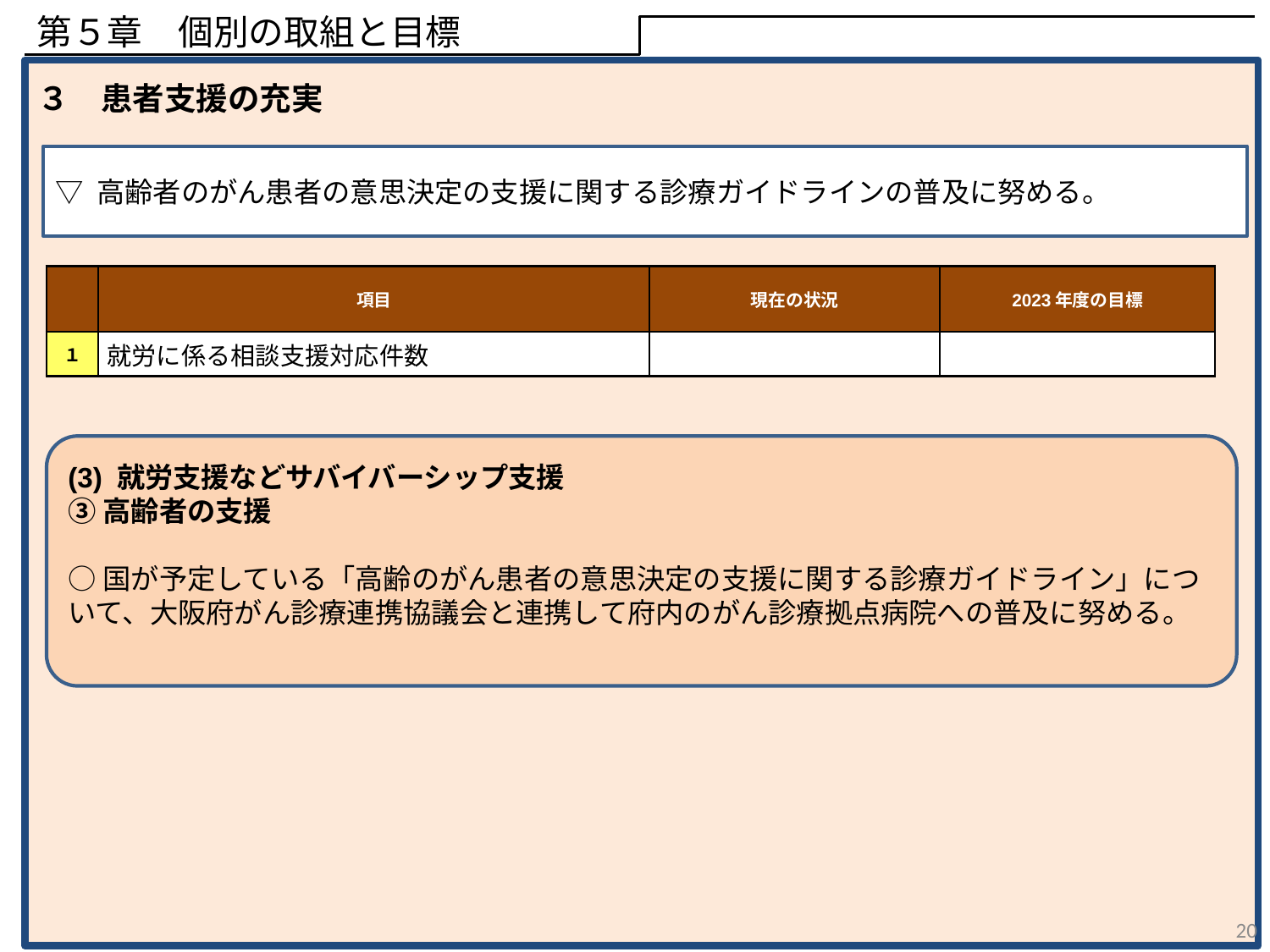

第５章　個別の取組と目標

３　患者支援の充実

▽ 高齢者のがん患者の意思決定の支援に関する診療ガイドラインの普及に努める。
|  | 項目 | 現在の状況 | 2023年度の目標 |
| --- | --- | --- | --- |
| １ | 就労に係る相談支援対応件数 |  |  |
(3) 就労支援などサバイバーシップ支援
③高齢者の支援

○国が予定している「高齢のがん患者の意思決定の支援に関する診療ガイドライン」について、大阪府がん診療連携協議会と連携して府内のがん診療拠点病院への普及に努める。

20